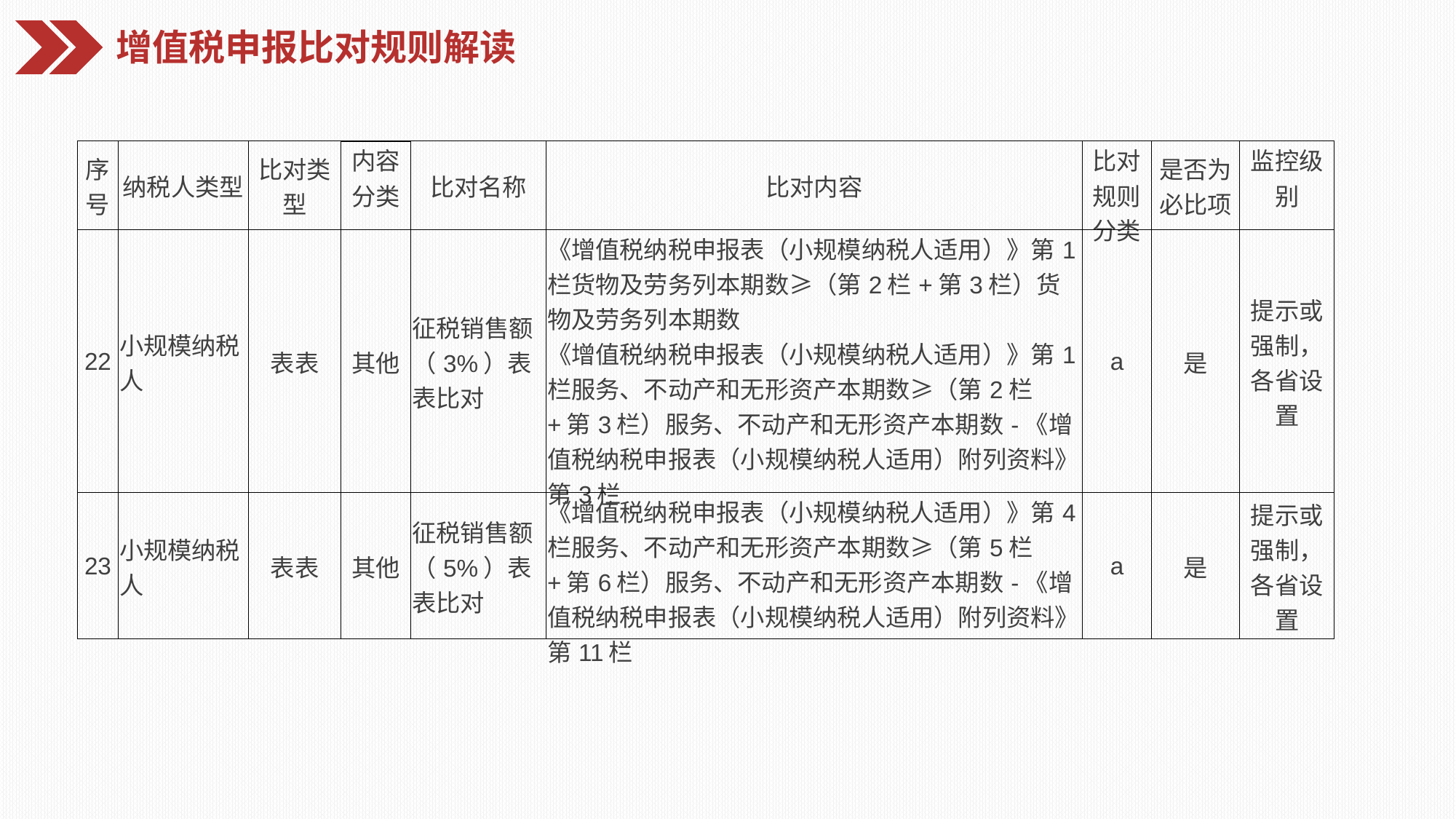

增值税申报比对规则解读

| 序号 | 纳税人类型 | 比对类型 | 内容分类 | 比对名称 | 比对内容 | 比对规则分类 | 是否为必比项 | 监控级别 |
| --- | --- | --- | --- | --- | --- | --- | --- | --- |
| 22 | 小规模纳税人 | 表表 | 其他 | 征税销售额（3%）表表比对 | 《增值税纳税申报表（小规模纳税人适用）》第1栏货物及劳务列本期数≥（第2栏+第3栏）货物及劳务列本期数 《增值税纳税申报表（小规模纳税人适用）》第1栏服务、不动产和无形资产本期数≥（第2栏+第3栏）服务、不动产和无形资产本期数-《增值税纳税申报表（小规模纳税人适用）附列资料》第3栏 | a | 是 | 提示或强制，各省设置 |
| 23 | 小规模纳税人 | 表表 | 其他 | 征税销售额（5%）表表比对 | 《增值税纳税申报表（小规模纳税人适用）》第4栏服务、不动产和无形资产本期数≥（第5栏+第6栏）服务、不动产和无形资产本期数-《增值税纳税申报表（小规模纳税人适用）附列资料》第11栏 | a | 是 | 提示或强制，各省设置 |